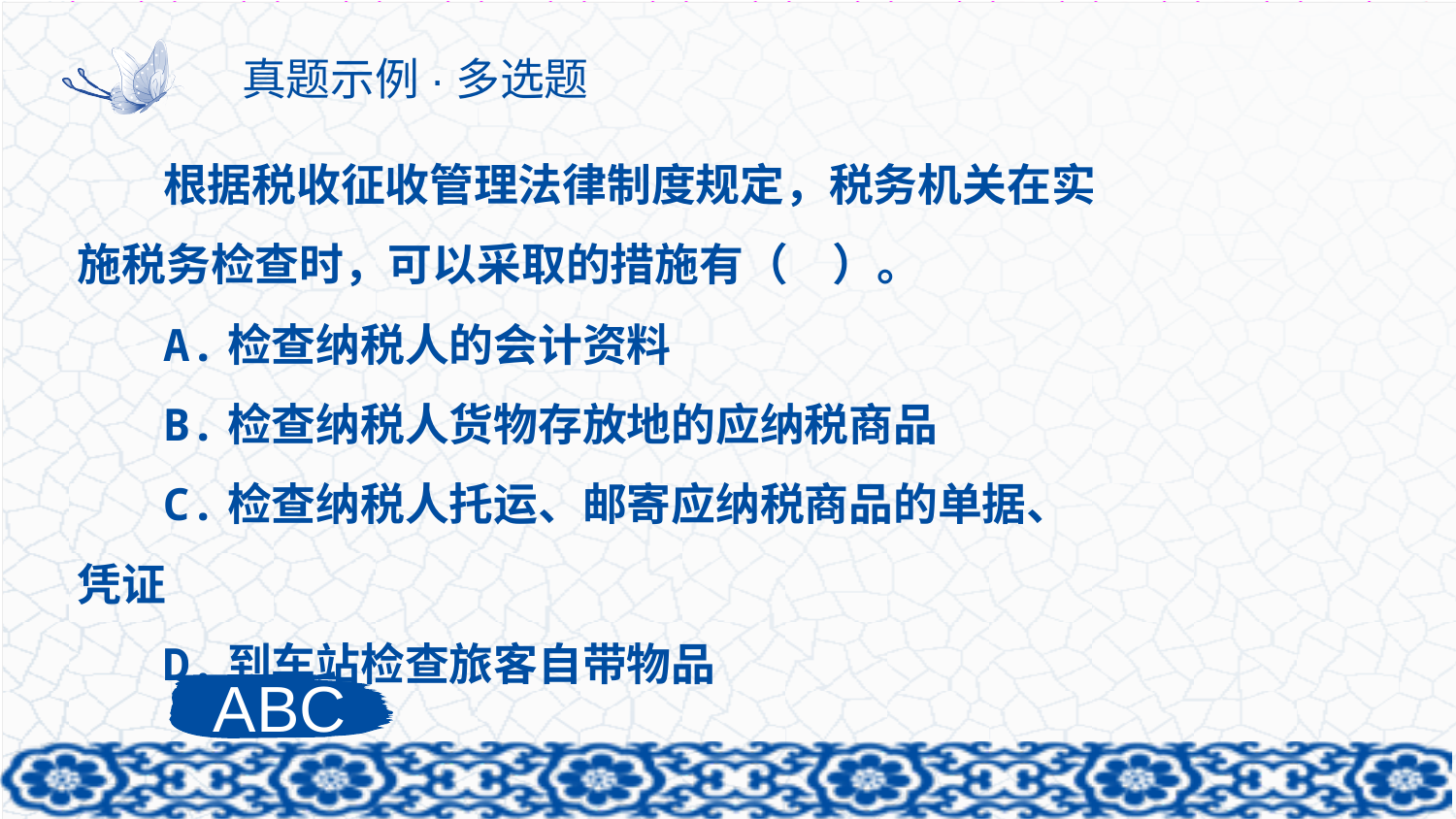

# 真题示例·多选题
根据税收征收管理法律制度规定，税务机关在实施税务检查时，可以采取的措施有（　）。
A.检查纳税人的会计资料
B.检查纳税人货物存放地的应纳税商品
C.检查纳税人托运、邮寄应纳税商品的单据、凭证
D.到车站检查旅客自带物品
ABC